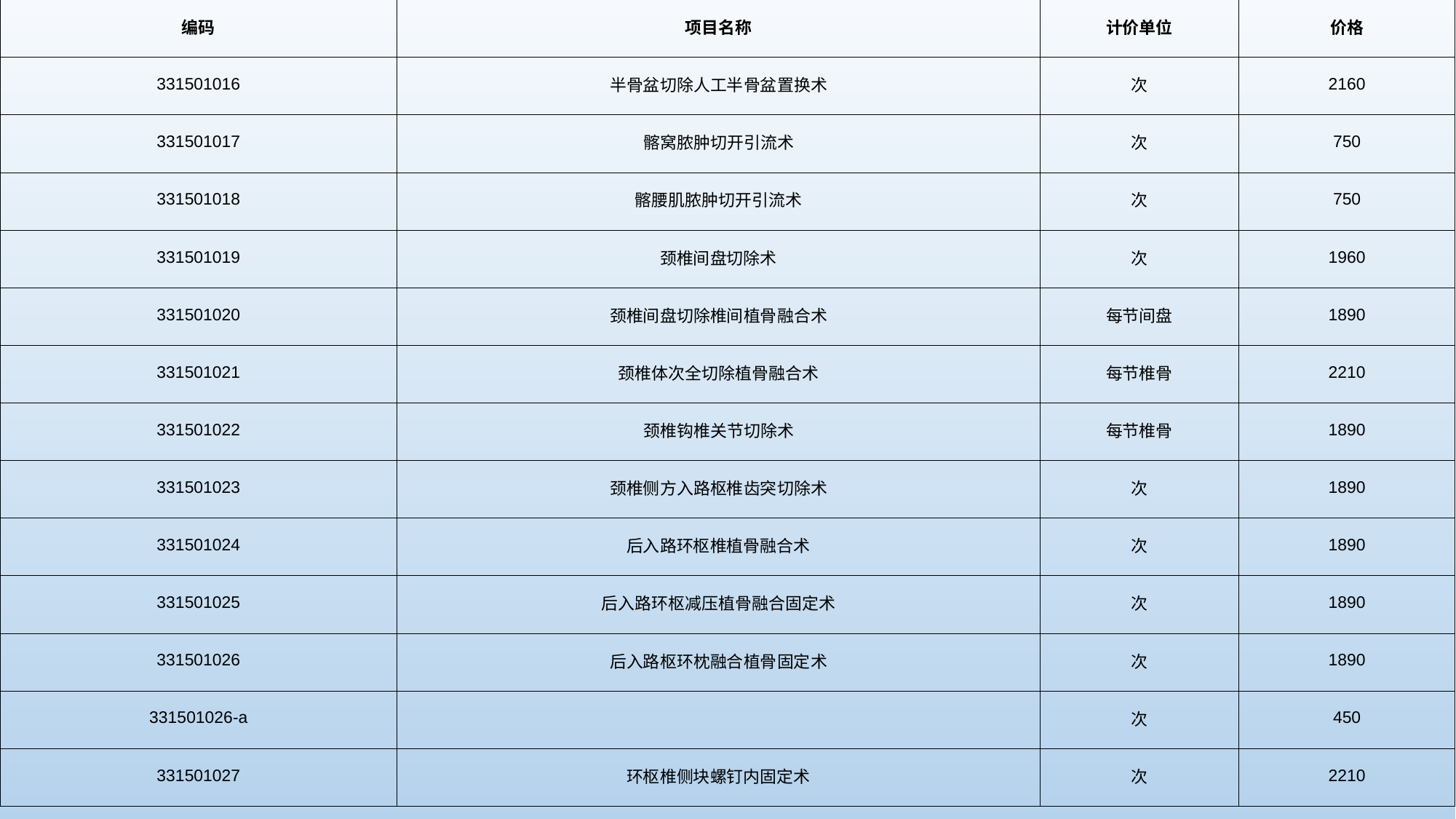

| 编码 | 项目名称 | 计价单位 | 价格 |
| --- | --- | --- | --- |
| 331501016 | 半骨盆切除人工半骨盆置换术 | 次 | 2160 |
| 331501017 | 髂窝脓肿切开引流术 | 次 | 750 |
| 331501018 | 髂腰肌脓肿切开引流术 | 次 | 750 |
| 331501019 | 颈椎间盘切除术 | 次 | 1960 |
| 331501020 | 颈椎间盘切除椎间植骨融合术 | 每节间盘 | 1890 |
| 331501021 | 颈椎体次全切除植骨融合术 | 每节椎骨 | 2210 |
| 331501022 | 颈椎钩椎关节切除术 | 每节椎骨 | 1890 |
| 331501023 | 颈椎侧方入路枢椎齿突切除术 | 次 | 1890 |
| 331501024 | 后入路环枢椎植骨融合术 | 次 | 1890 |
| 331501025 | 后入路环枢减压植骨融合固定术 | 次 | 1890 |
| 331501026 | 后入路枢环枕融合植骨固定术 | 次 | 1890 |
| 331501026-a |  | 次 | 450 |
| 331501027 | 环枢椎侧块螺钉内固定术 | 次 | 2210 |